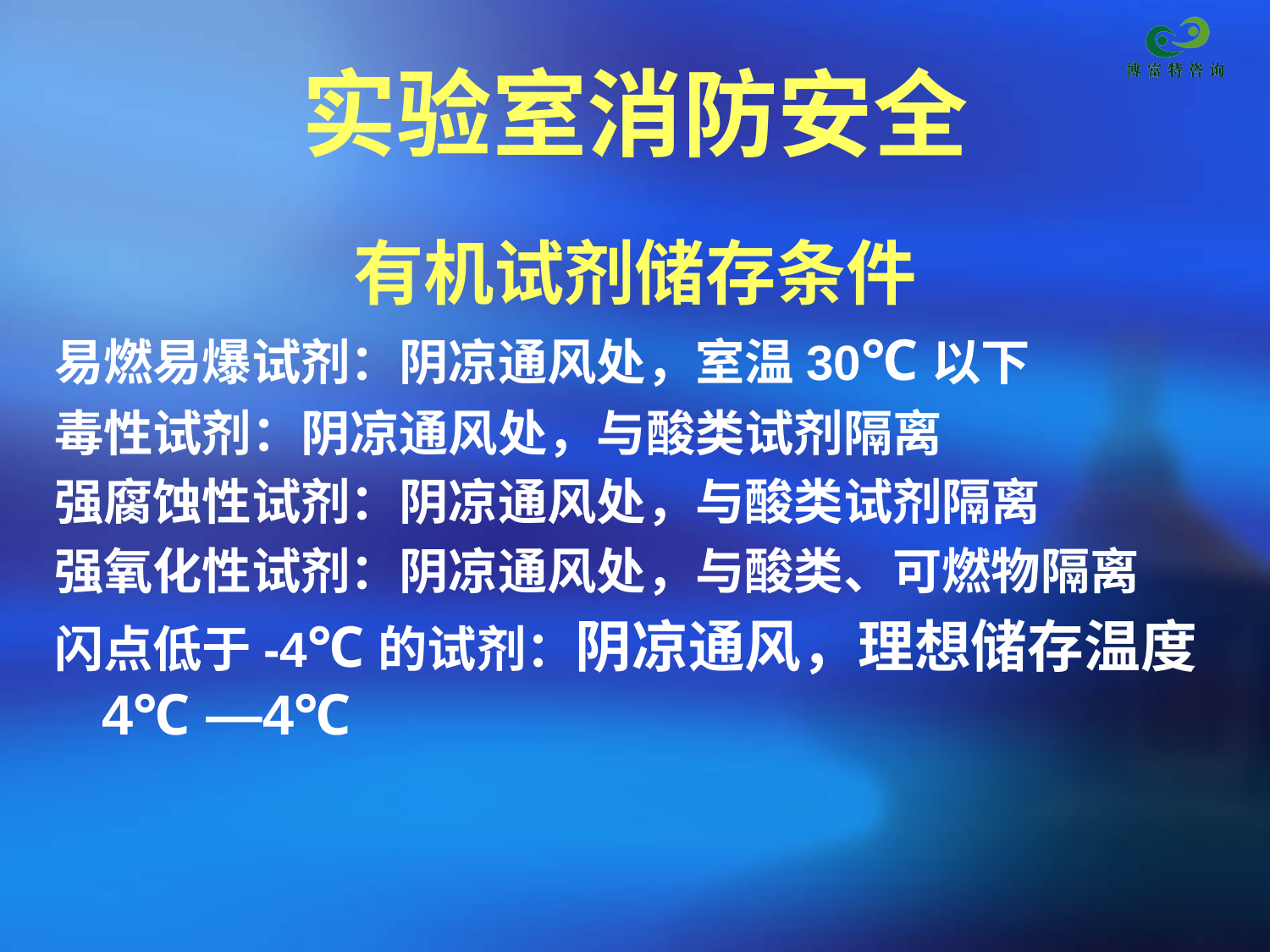

# 实验室消防安全
有机试剂储存条件
易燃易爆试剂：阴凉通风处，室温30℃以下
毒性试剂：阴凉通风处，与酸类试剂隔离
强腐蚀性试剂：阴凉通风处，与酸类试剂隔离
强氧化性试剂：阴凉通风处，与酸类、可燃物隔离
闪点低于-4℃的试剂：阴凉通风，理想储存温度4℃ —4℃